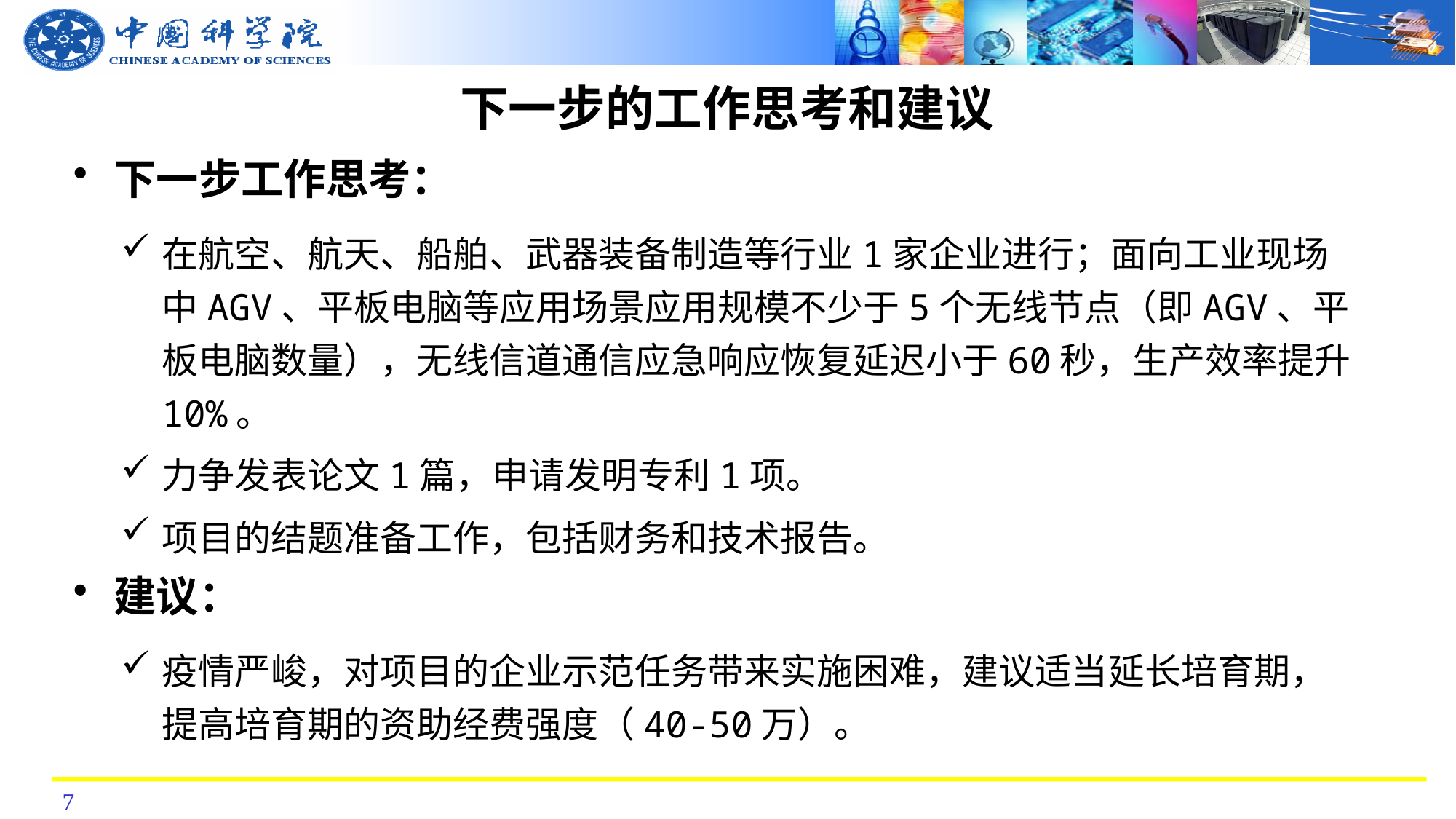

下一步的工作思考和建议
下一步工作思考：
在航空、航天、船舶、武器装备制造等行业1家企业进行；面向工业现场中AGV、平板电脑等应用场景应用规模不少于5个无线节点（即AGV、平板电脑数量），无线信道通信应急响应恢复延迟小于60秒，生产效率提升10%。
力争发表论文1篇，申请发明专利1项。
项目的结题准备工作，包括财务和技术报告。
建议：
疫情严峻，对项目的企业示范任务带来实施困难，建议适当延长培育期，提高培育期的资助经费强度（40-50万）。